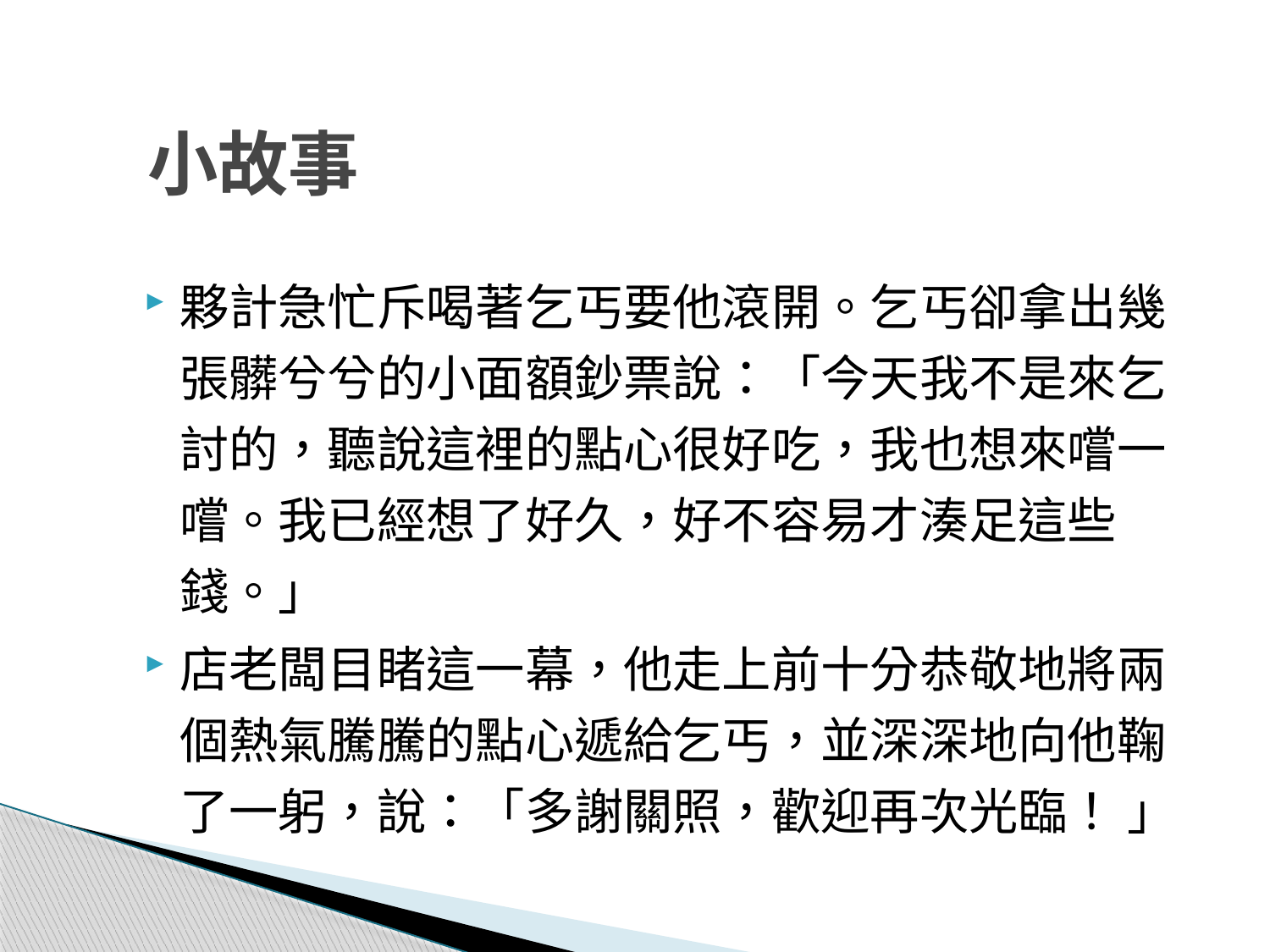

# 小故事
夥計急忙斥喝著乞丐要他滾開。乞丐卻拿出幾張髒兮兮的小面額鈔票說：「今天我不是來乞討的，聽說這裡的點心很好吃，我也想來嚐一嚐。我已經想了好久，好不容易才湊足這些錢。」
店老闆目睹這一幕，他走上前十分恭敬地將兩個熱氣騰騰的點心遞給乞丐，並深深地向他鞠了一躬，說：「多謝關照，歡迎再次光臨！ 」